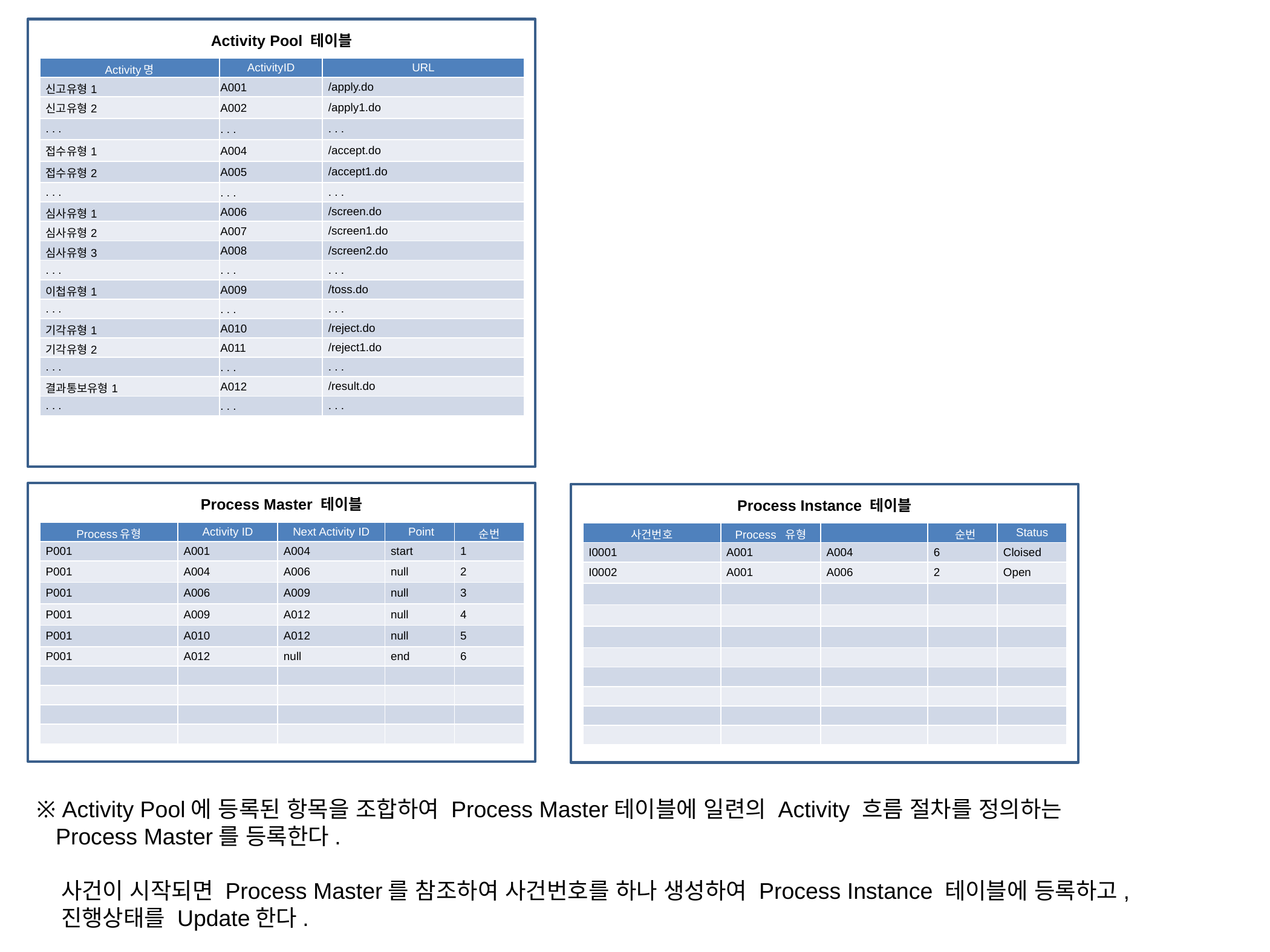

Activity Pool 테이블
| Activity명 | ActivityID | URL |
| --- | --- | --- |
| 신고유형1 | A001 | /apply.do |
| 신고유형2 | A002 | /apply1.do |
| . . . | . . . | . . . |
| 접수유형1 | A004 | /accept.do |
| 접수유형2 | A005 | /accept1.do |
| . . . | . . . | . . . |
| 심사유형1 | A006 | /screen.do |
| 심사유형2 | A007 | /screen1.do |
| 심사유형3 | A008 | /screen2.do |
| . . . | . . . | . . . |
| 이첩유형1 | A009 | /toss.do |
| . . . | . . . | . . . |
| 기각유형1 | A010 | /reject.do |
| 기각유형2 | A011 | /reject1.do |
| . . . | . . . | . . . |
| 결과통보유형1 | A012 | /result.do |
| . . . | . . . | . . . |

Process Master 테이블
Process Instance 테이블
| Process유형 | Activity ID | Next Activity ID | Point | 순번 |
| --- | --- | --- | --- | --- |
| P001 | A001 | A004 | start | 1 |
| P001 | A004 | A006 | null | 2 |
| P001 | A006 | A009 | null | 3 |
| P001 | A009 | A012 | null | 4 |
| P001 | A010 | A012 | null | 5 |
| P001 | A012 | null | end | 6 |
|  |  |  |  |  |
|  |  |  |  |  |
|  |  |  |  |  |
|  |  |  |  |  |
| 사건번호 | Process 유형 |  | 순번 | Status |
| --- | --- | --- | --- | --- |
| I0001 | A001 | A004 | 6 | Cloised |
| I0002 | A001 | A006 | 2 | Open |
|  |  |  |  |  |
|  |  |  |  |  |
|  |  |  |  |  |
|  |  |  |  |  |
|  |  |  |  |  |
|  |  |  |  |  |
|  |  |  |  |  |
|  |  |  |  |  |
※ Activity Pool에 등록된 항목을 조합하여 Process Master테이블에 일련의 Activity 흐름 절차를 정의하는
   Process Master를 등록한다.

   사건이 시작되면 Process Master를 참조하여 사건번호를 하나 생성하여 Process Instance 테이블에 등록하고,
   진행상태를 Update한다.